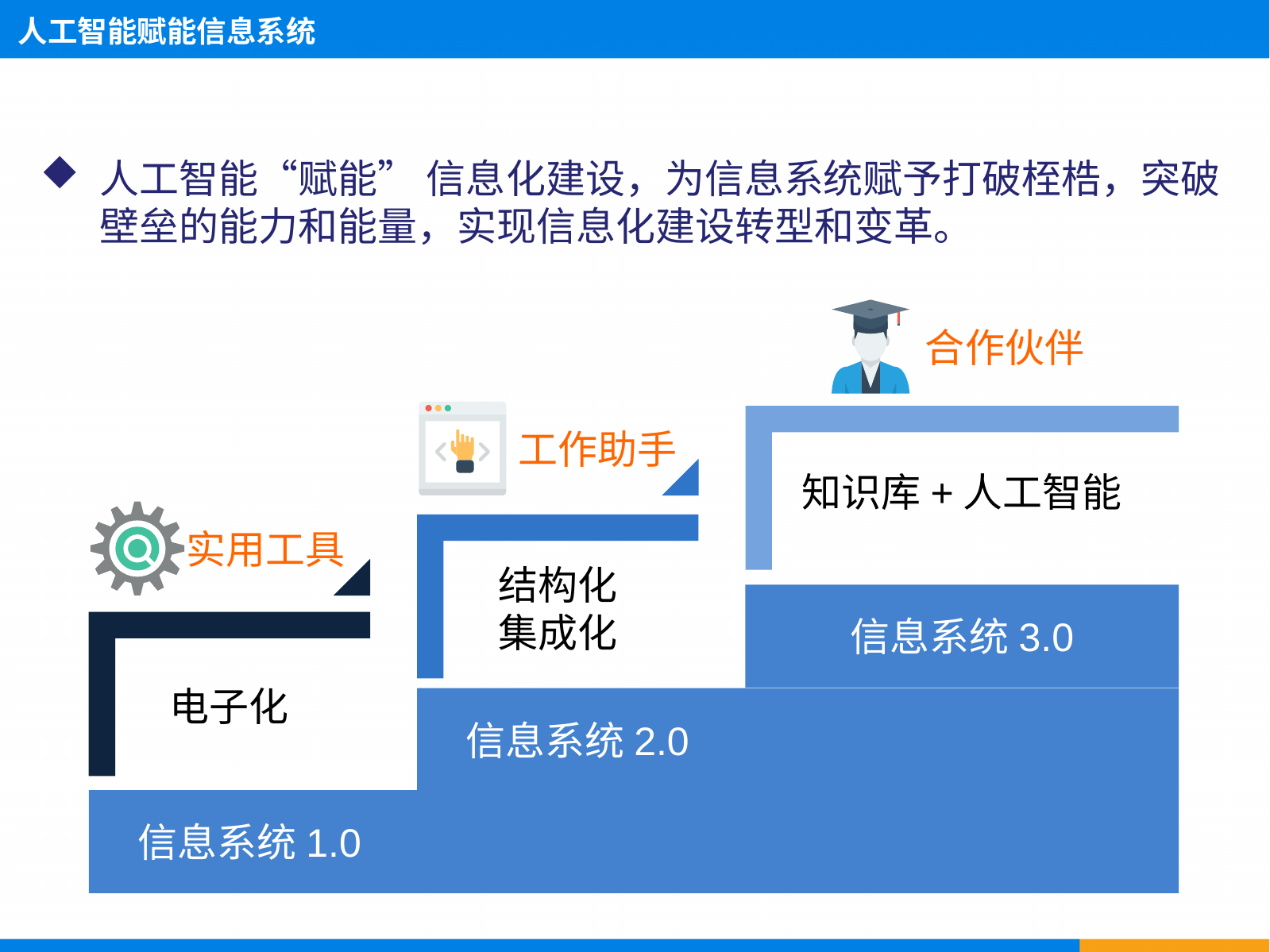

人工智能赋能信息系统
人工智能“赋能” 信息化建设，为信息系统赋予打破桎梏，突破壁垒的能力和能量，实现信息化建设转型和变革。

合作伙伴

知识库+人工智能
工作助手

实用工具

结构化
集成化

信息系统3.0
电子化

信息系统2.0

信息系统1.0